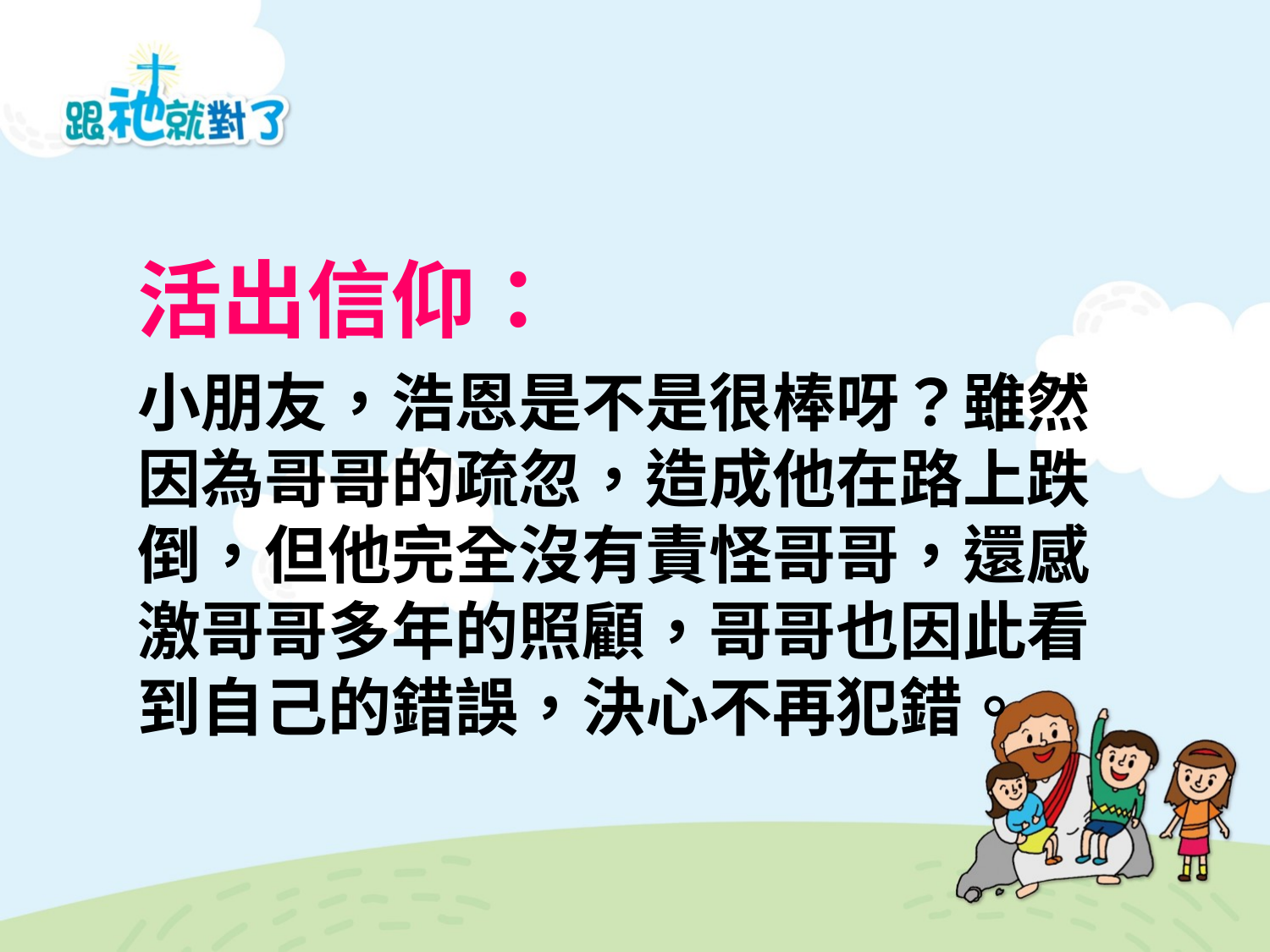

活出信仰：
小朋友，浩恩是不是很棒呀？雖然因為哥哥的疏忽，造成他在路上跌倒，但他完全沒有責怪哥哥，還感激哥哥多年的照顧，哥哥也因此看到自己的錯誤，決心不再犯錯。